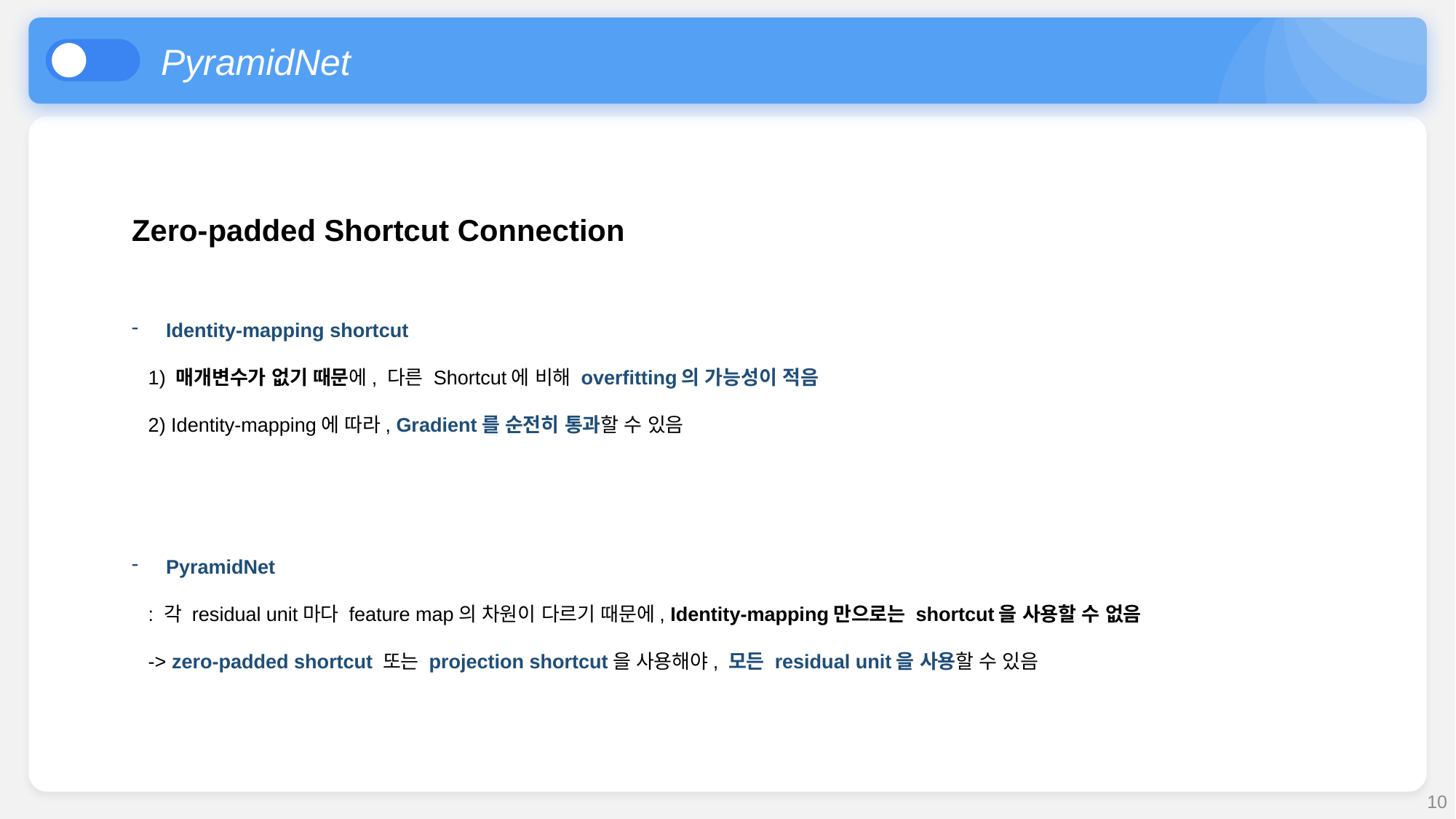

PyramidNet

Zero-padded Shortcut Connection

Identity-mapping shortcut
   1) 매개변수가 없기 때문에, 다른 Shortcut에 비해 overfitting의 가능성이 적음
   2) Identity-mapping에 따라, Gradient를 순전히 통과할 수 있음

PyramidNet
   : 각 residual unit마다 feature map의 차원이 다르기 때문에, Identity-mapping만으로는 shortcut을 사용할 수 없음
   -> zero-padded shortcut 또는 projection shortcut을 사용해야, 모든 residual unit을 사용할 수 있음
10